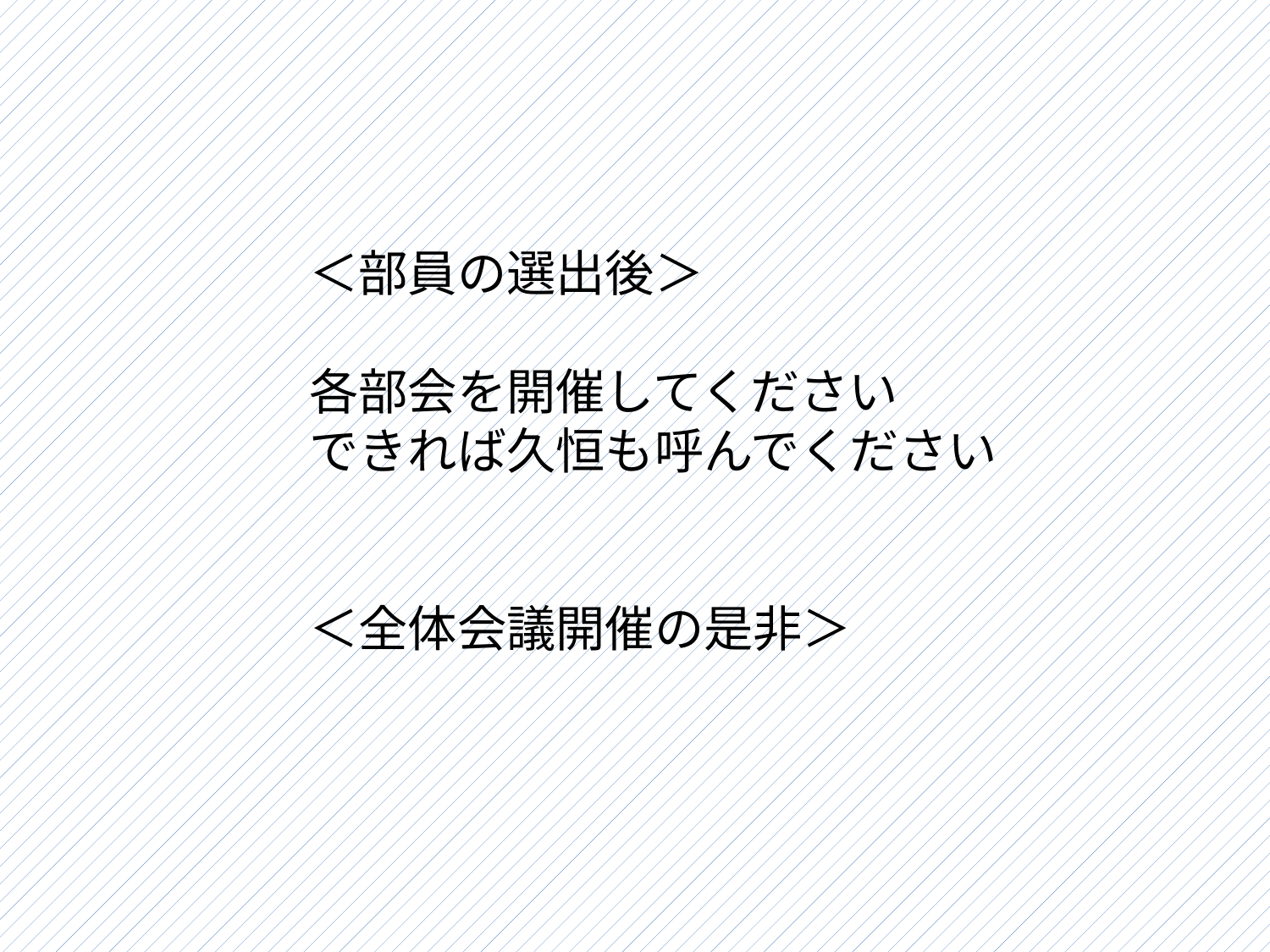

＜部員の選出後＞

各部会を開催してください
できれば久恒も呼んでください

＜全体会議開催の是非＞